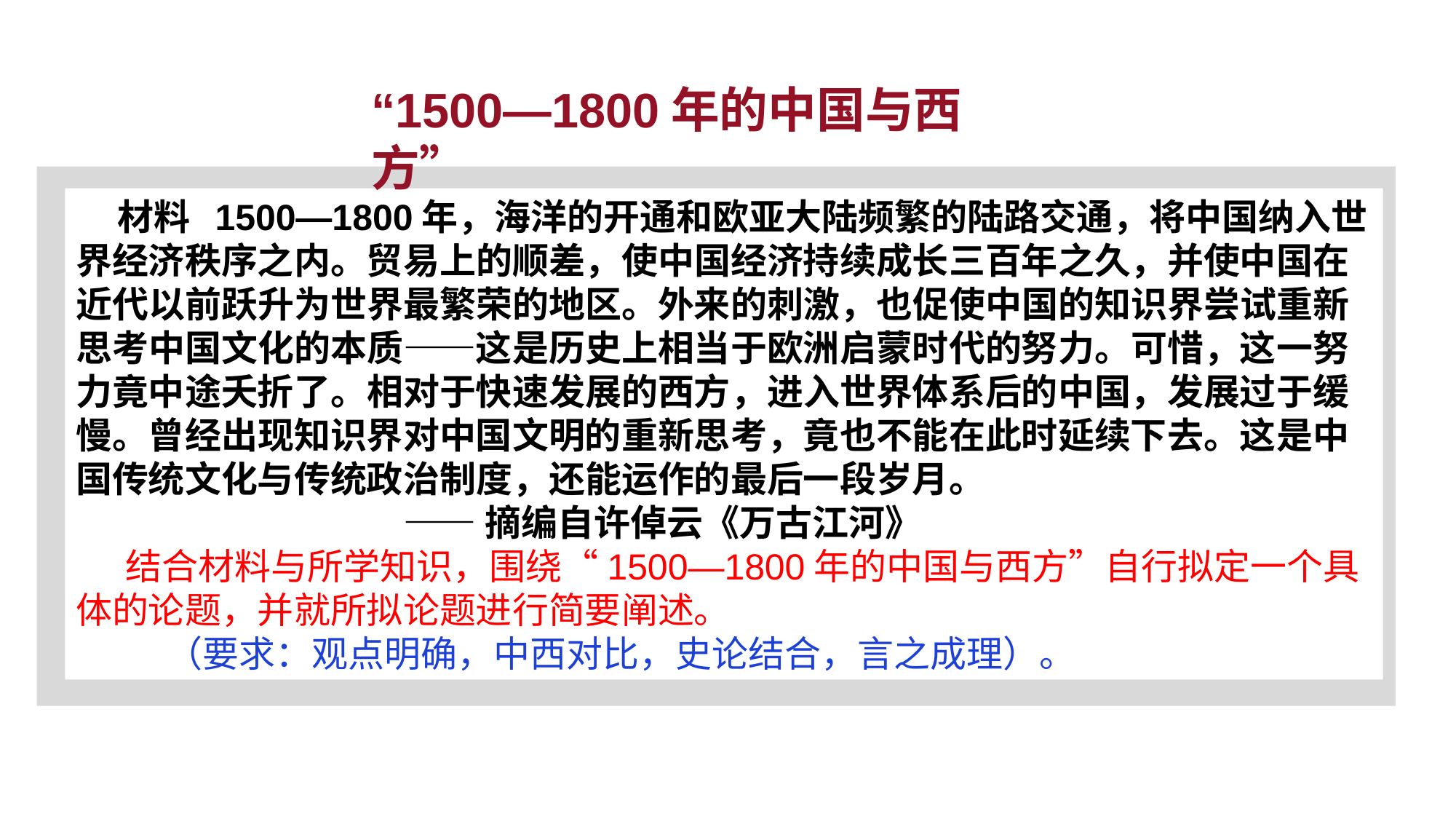

“1500—1800年的中国与西方”

    材料  1500—1800年，海洋的开通和欧亚大陆频繁的陆路交通，将中国纳入世界经济秩序之内。贸易上的顺差，使中国经济持续成长三百年之久，并使中国在近代以前跃升为世界最繁荣的地区。外来的刺激，也促使中国的知识界尝试重新思考中国文化的本质——这是历史上相当于欧洲启蒙时代的努力。可惜，这一努力竟中途夭折了。相对于快速发展的西方，进入世界体系后的中国，发展过于缓慢。曾经出现知识界对中国文明的重新思考，竟也不能在此时延续下去。这是中国传统文化与传统政治制度，还能运作的最后一段岁月。
                                        ——摘编自许倬云《万古江河》
     结合材料与所学知识，围绕“1500—1800年的中国与西方”自行拟定一个具体的论题，并就所拟论题进行简要阐述。
          （要求：观点明确，中西对比，史论结合，言之成理）。